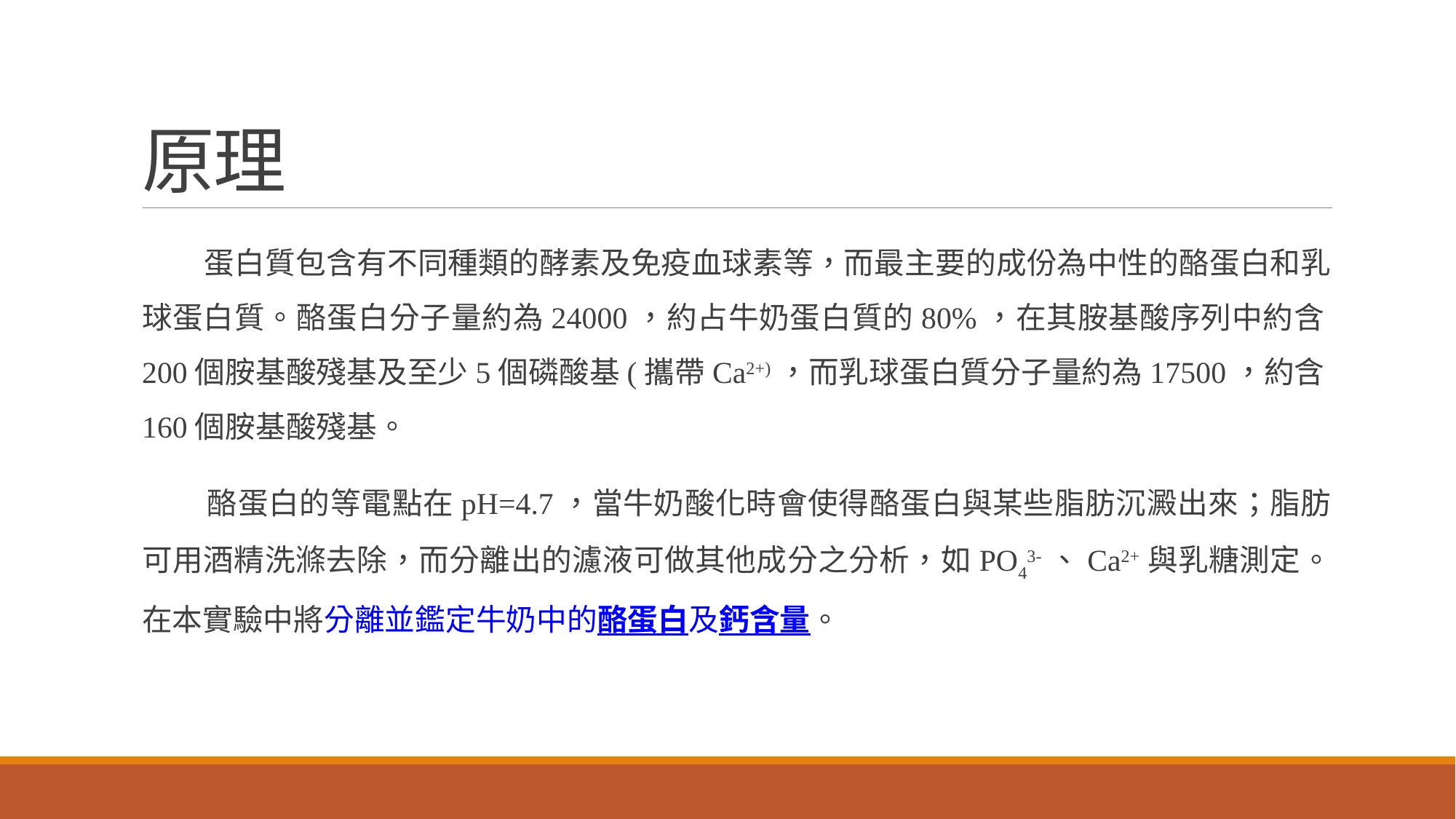

# 原理
        蛋白質包含有不同種類的酵素及免疫血球素等，而最主要的成份為中性的酪蛋白和乳球蛋白質。酪蛋白分子量約為24000，約占牛奶蛋白質的80%，在其胺基酸序列中約含200個胺基酸殘基及至少5個磷酸基(攜帶Ca2+)，而乳球蛋白質分子量約為17500，約含160個胺基酸殘基。
        酪蛋白的等電點在pH=4.7，當牛奶酸化時會使得酪蛋白與某些脂肪沉澱出來；脂肪可用酒精洗滌去除，而分離出的濾液可做其他成分之分析，如PO43-、Ca2+與乳糖測定。在本實驗中將分離並鑑定牛奶中的酪蛋白及鈣含量。